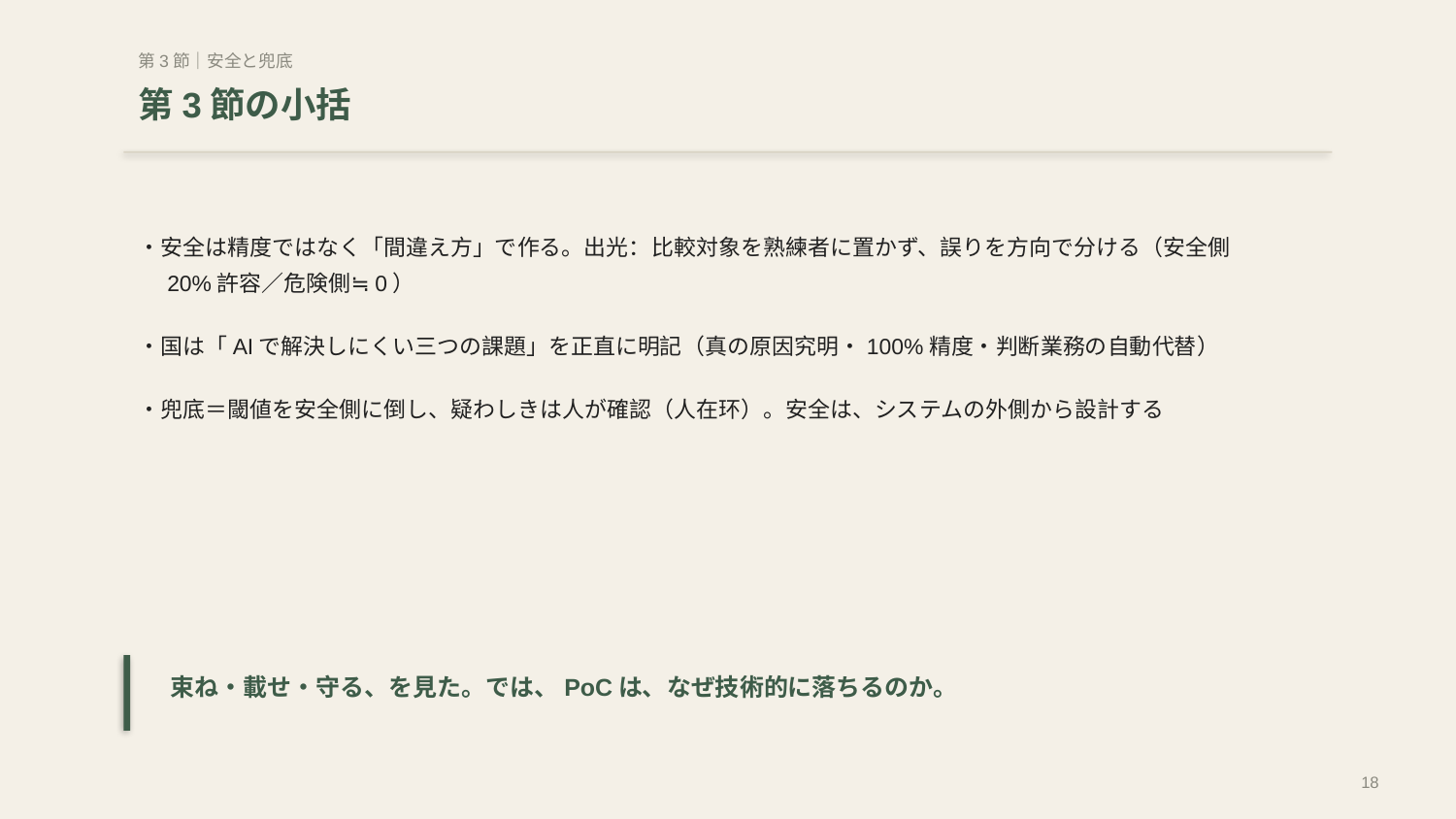

第3節｜安全と兜底
第3節の小括

・安全は精度ではなく「間違え方」で作る。出光：比較対象を熟練者に置かず、誤りを方向で分ける（安全側20%許容／危険側≒0）
・国は「AIで解決しにくい三つの課題」を正直に明記（真の原因究明・100%精度・判断業務の自動代替）
・兜底＝閾値を安全側に倒し、疑わしきは人が確認（人在环）。安全は、システムの外側から設計する

束ね・載せ・守る、を見た。では、PoCは、なぜ技術的に落ちるのか。
18